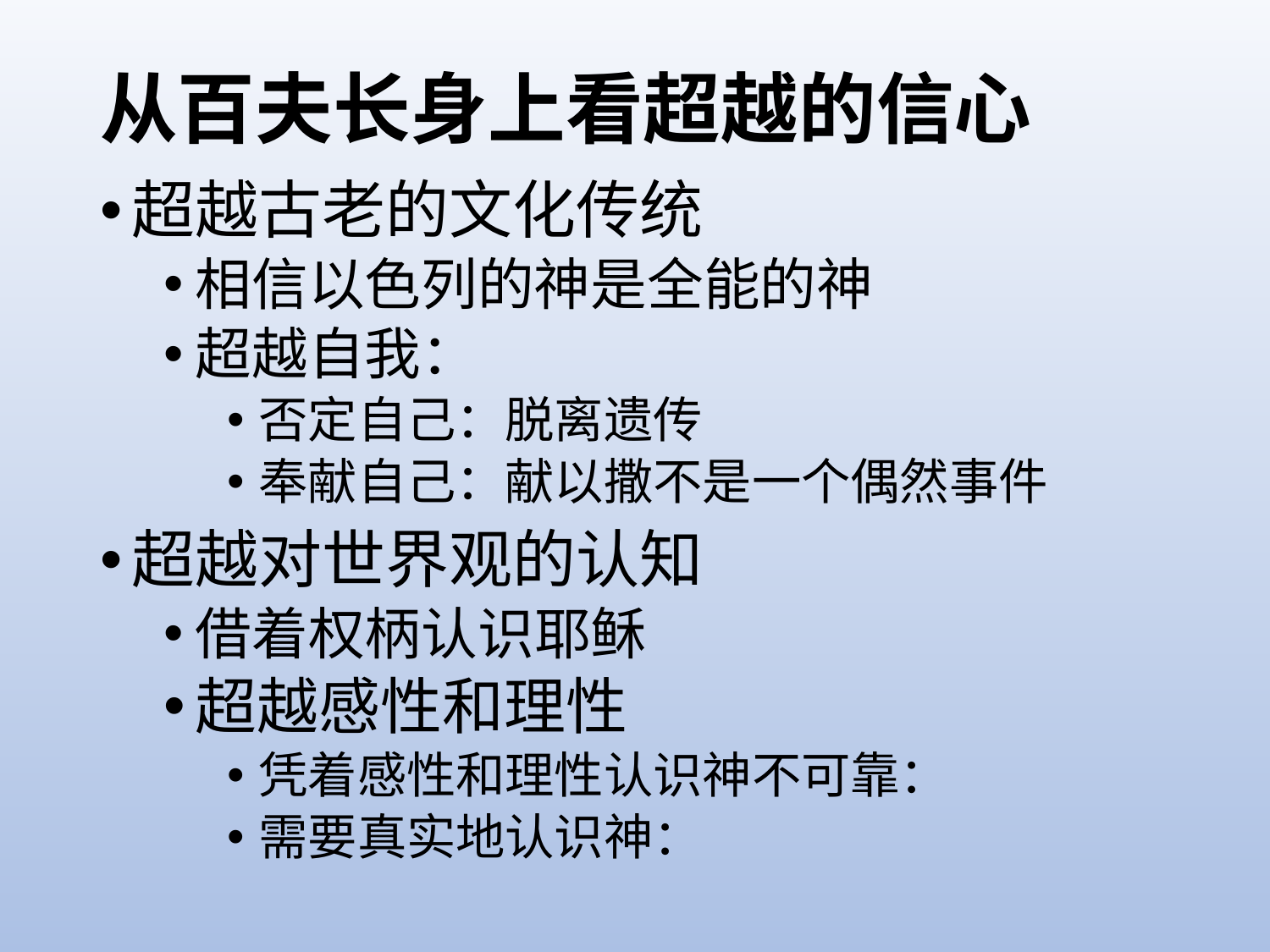

# 从百夫长身上看超越的信心
超越古老的文化传统
相信以色列的神是全能的神
超越自我：
否定自己：脱离遗传
奉献自己：献以撒不是一个偶然事件
超越对世界观的认知
借着权柄认识耶稣
超越感性和理性
凭着感性和理性认识神不可靠：
需要真实地认识神：